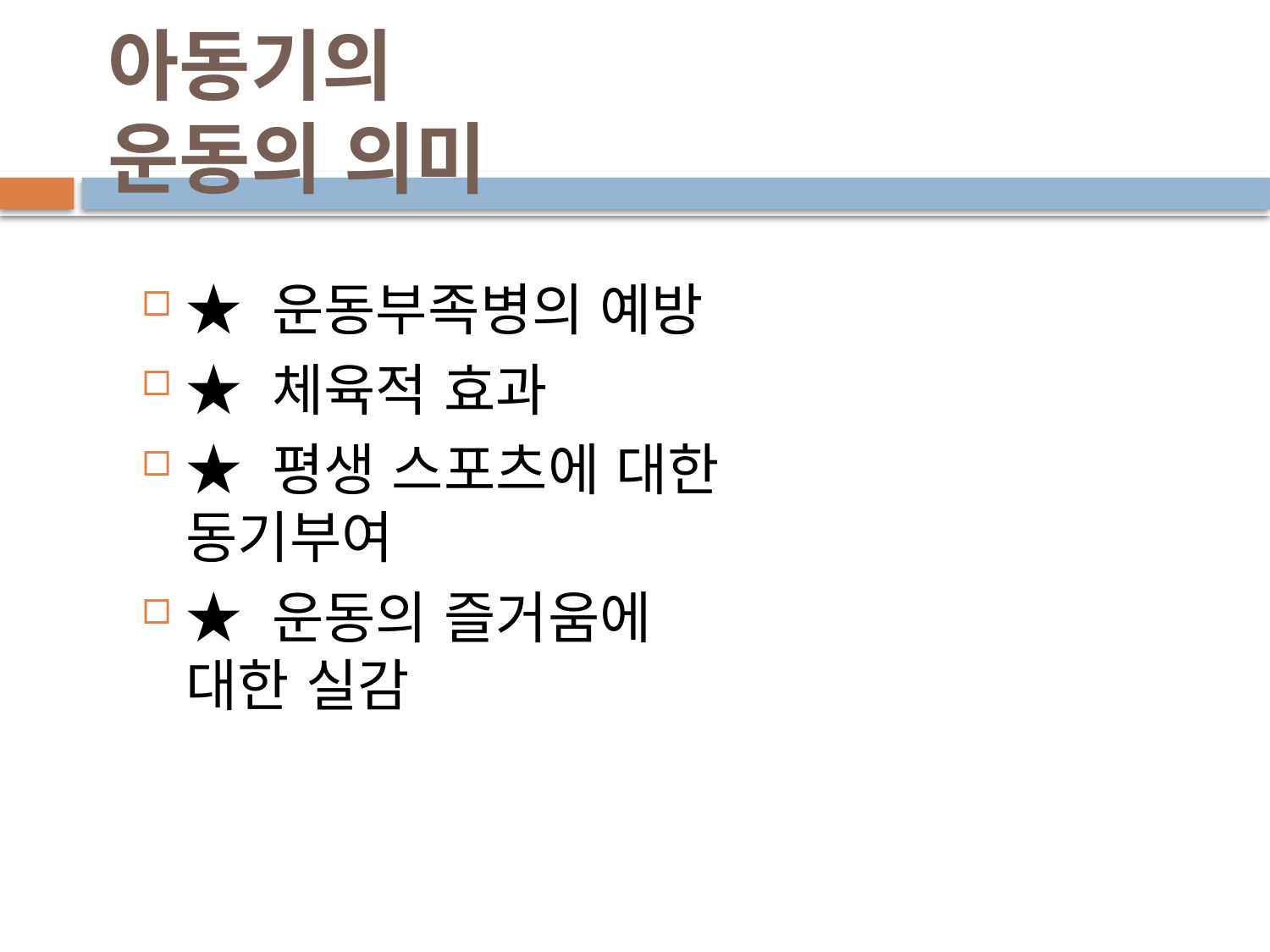

# 아동기의 운동의 의미
★ 운동부족병의 예방
★ 체육적 효과
★ 평생 스포츠에 대한 동기부여
★ 운동의 즐거움에 대한 실감